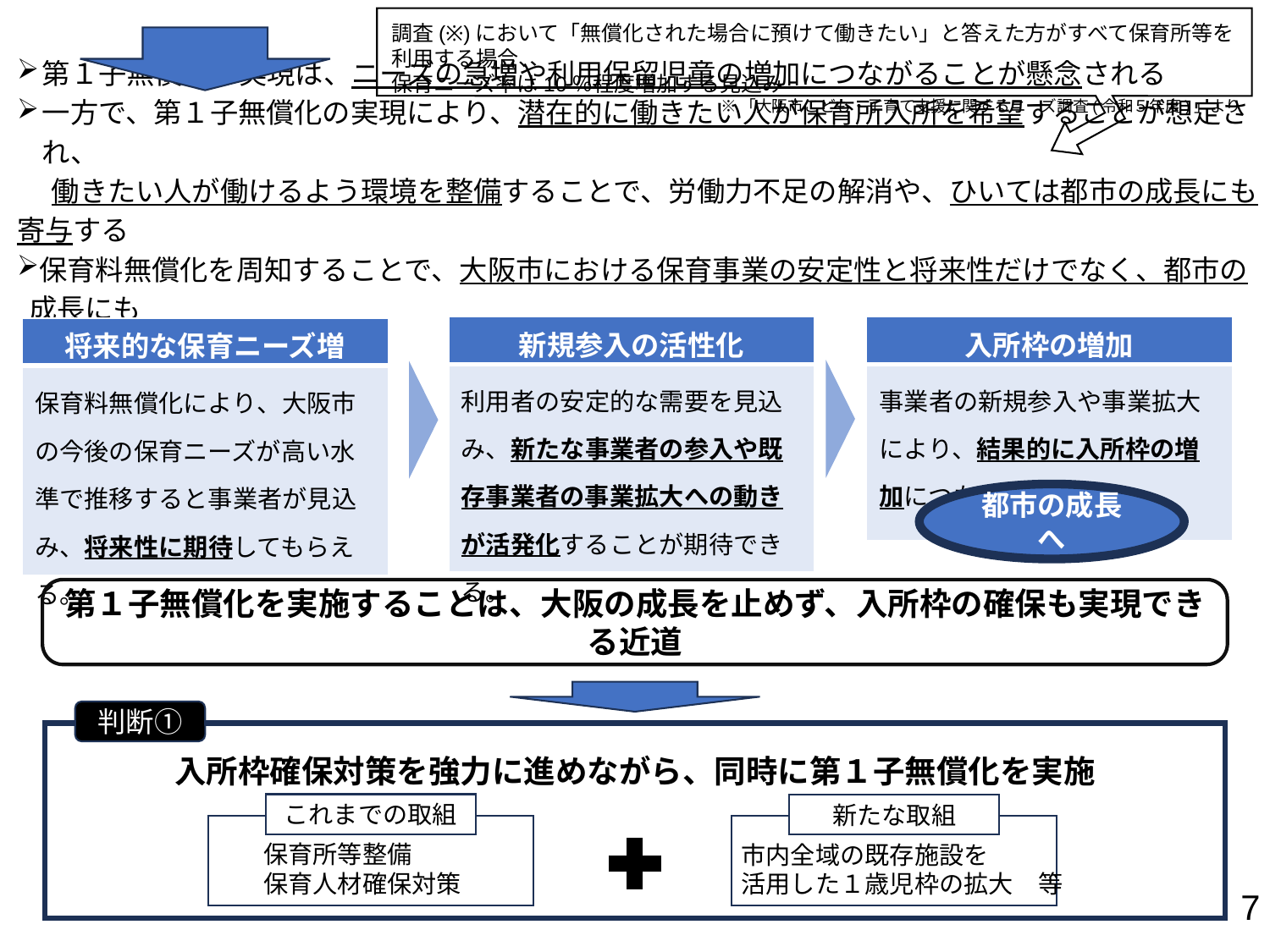

調査(※)において「無償化された場合に預けて働きたい」と答えた方がすべて保育所等を利用する場合、
保育ニーズ率は10％程度増加する見込み
※「大阪市こども・子育て支援に関するニーズ調査(令和５年度)」より

第１子無償化の実現は、ニーズの急増や利用保留児童の増加につながることが懸念される
一方で、第１子無償化の実現により、潜在的に働きたい人が保育所入所を希望することが想定され、
　 働きたい人が働けるよう環境を整備することで、労働力不足の解消や、ひいては都市の成長にも寄与する
保育料無償化を周知することで、大阪市における保育事業の安定性と将来性だけでなく、都市の成長にも
　 好循環が期待できる
| 新規参入の活性化 |
| --- |
| 利用者の安定的な需要を見込み、新たな事業者の参入や既存事業者の事業拡大への動きが活発化することが期待できる。 |
| 入所枠の増加 |
| --- |
| 事業者の新規参入や事業拡大により、結果的に入所枠の増加につながる。 |
| 将来的な保育ニーズ増 |
| --- |
| 保育料無償化により、大阪市の今後の保育ニーズが高い水準で推移すると事業者が見込み、将来性に期待してもらえる。 |

都市の成長へ
第１子無償化を実施することは、大阪の成長を止めず、入所枠の確保も実現できる近道

判断①

入所枠確保対策を強力に進めながら、同時に第１子無償化を実施
これまでの取組
新たな取組

保育所等整備
保育人材確保対策
市内全域の既存施設を
活用した１歳児枠の拡大　等

7